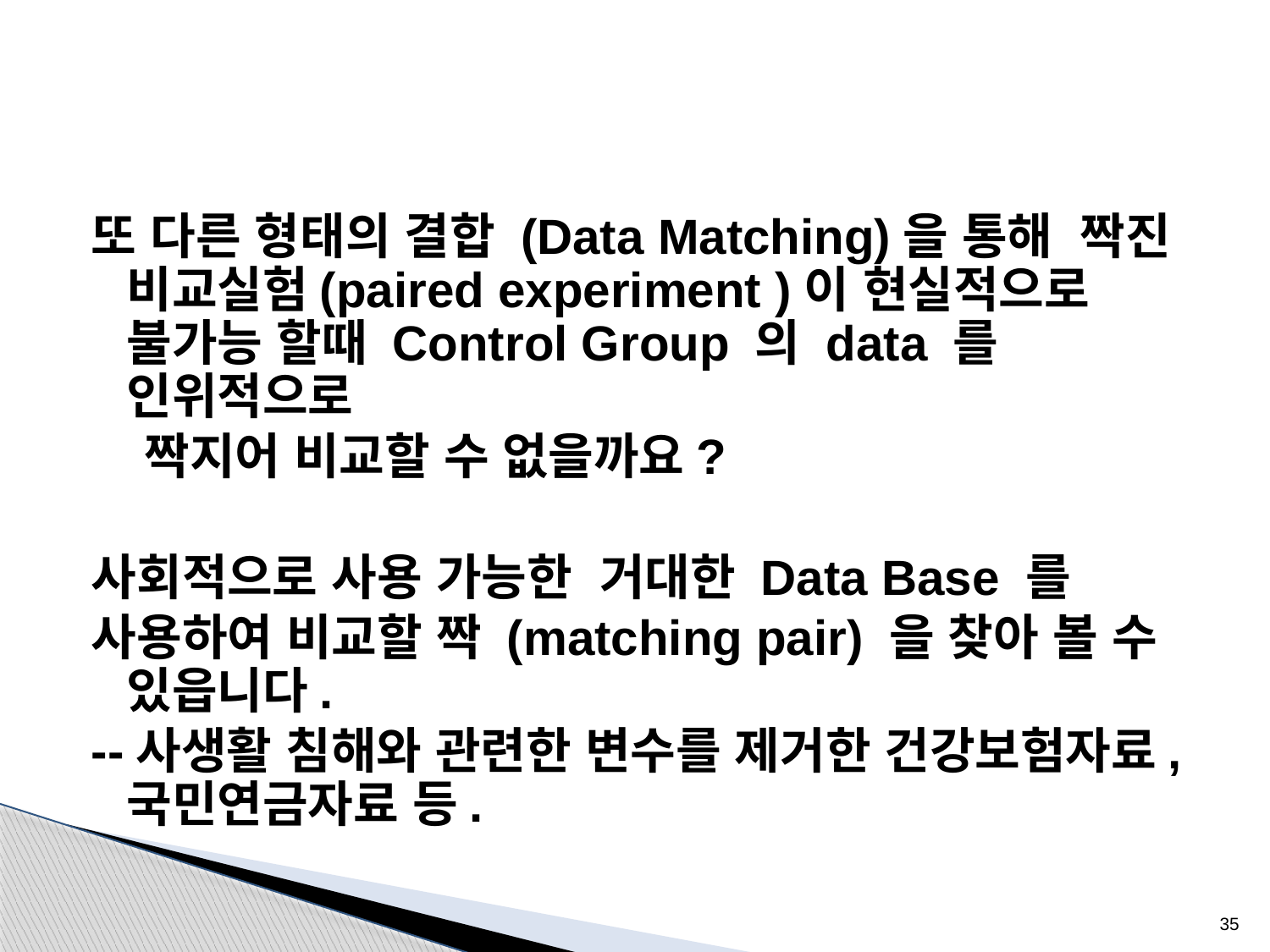

#
또 다른 형태의 결합 (Data Matching)을 통해  짝진 비교실험(paired experiment )이 현실적으로 불가능 할때 Control Group 의 data 를 인위적으로
   짝지어 비교할 수 없을까요?

사회적으로 사용 가능한  거대한 Data Base 를
사용하여 비교할 짝 (matching pair) 을 찾아 볼 수 있읍니다.
--사생활 침해와 관련한 변수를 제거한 건강보험자료, 국민연금자료 등.

35